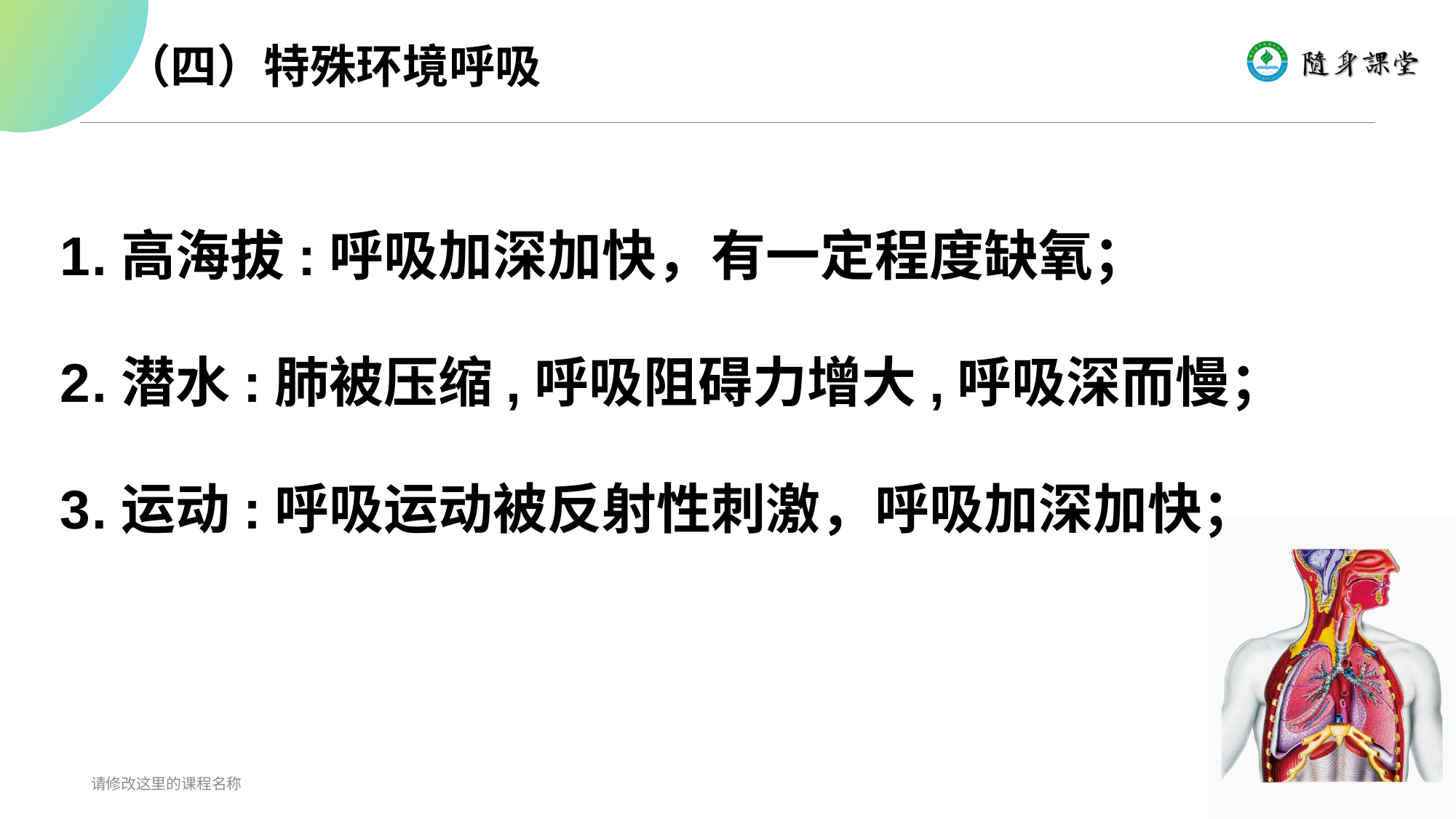

（四）特殊环境呼吸
高海拔:呼吸加深加快，有一定程度缺氧；
潜水:肺被压缩,呼吸阻碍力增大,呼吸深而慢；
运动:呼吸运动被反射性刺激，呼吸加深加快；
请修改这里的课程名称
99